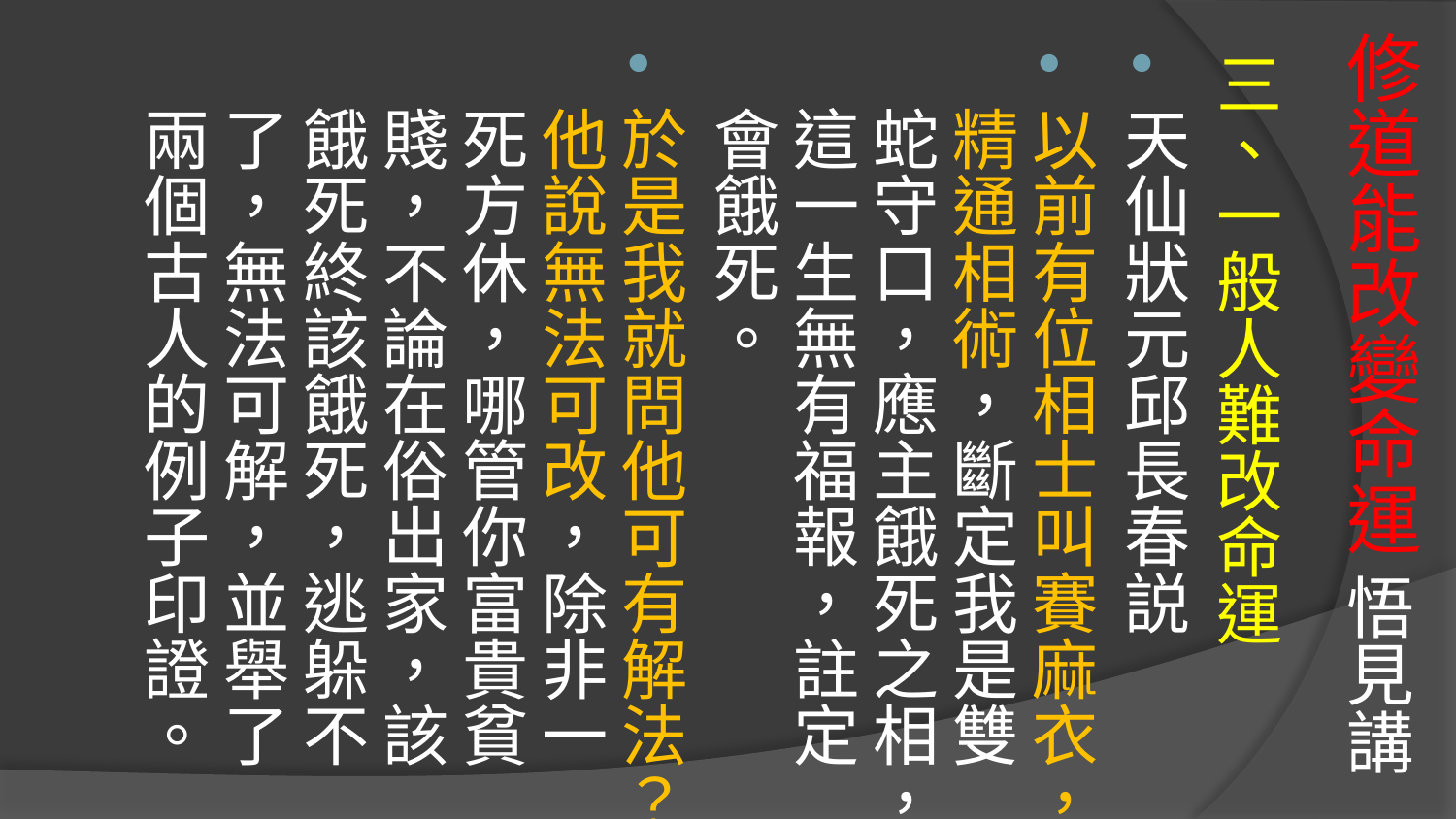

# 修道能改變命運 悟見講
三、一般人難改命運
天仙狀元邱長春説
以前有位相士叫賽麻衣，精通相術，斷定我是雙蛇守口，應主餓死之相，這一生無有福報，註定會餓死。
於是我就問他可有解法？他說無法可改，除非一死方休，哪管你富貴貧賤，不論在俗出家，該餓死終該餓死，逃躲不了，無法可解，並舉了兩個古人的例子印證。